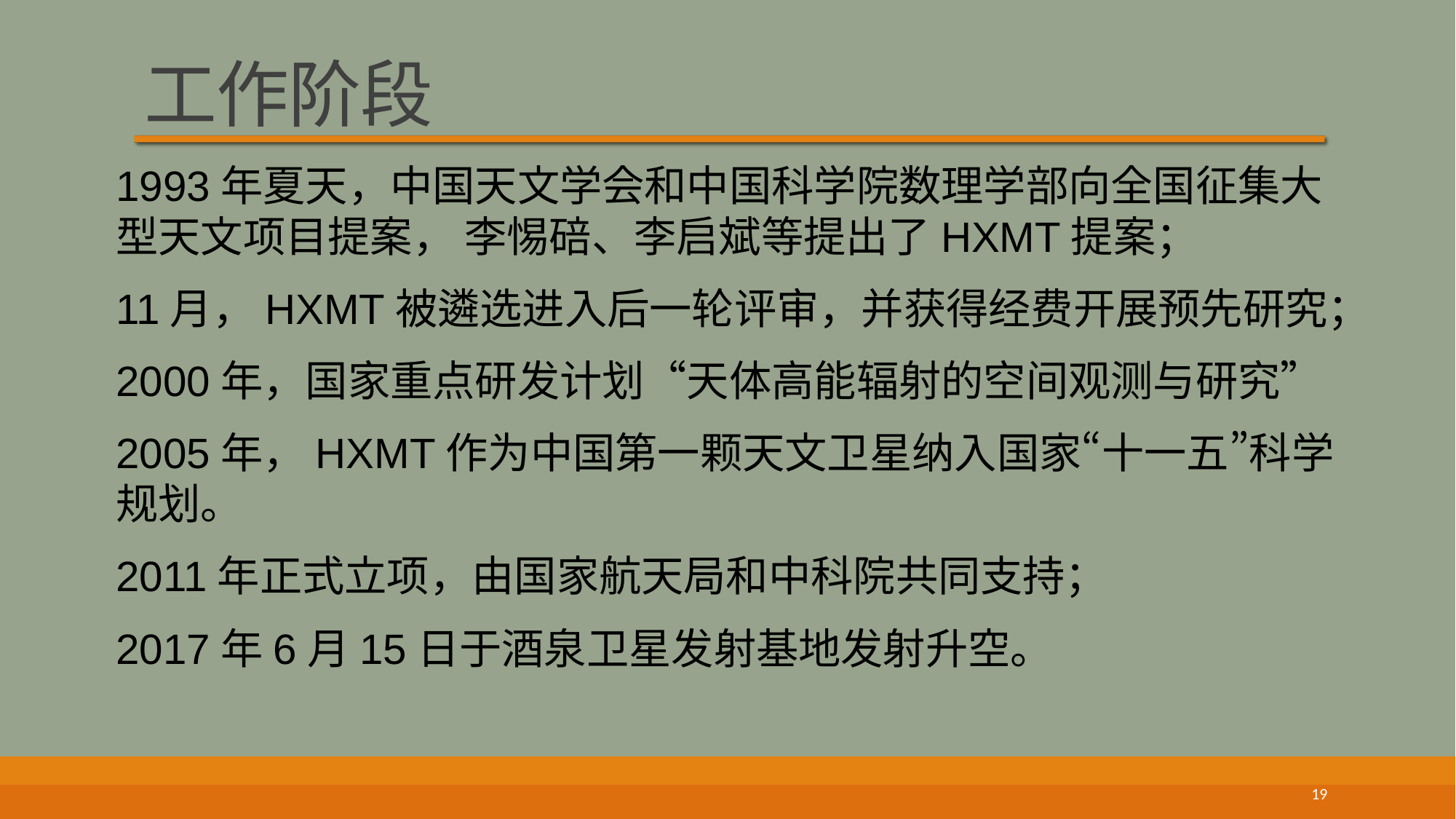

# 工作阶段
1993年夏天，中国天文学会和中国科学院数理学部向全国征集大型天文项目提案， 李惕碚、李启斌等提出了HXMT提案；
11月，HXMT被遴选进入后一轮评审，并获得经费开展预先研究；
2000年，国家重点研发计划“天体高能辐射的空间观测与研究”
2005年，HXMT作为中国第一颗天文卫星纳入国家“十一五”科学规划。
2011年正式立项，由国家航天局和中科院共同支持；
2017年6月15日于酒泉卫星发射基地发射升空。
19